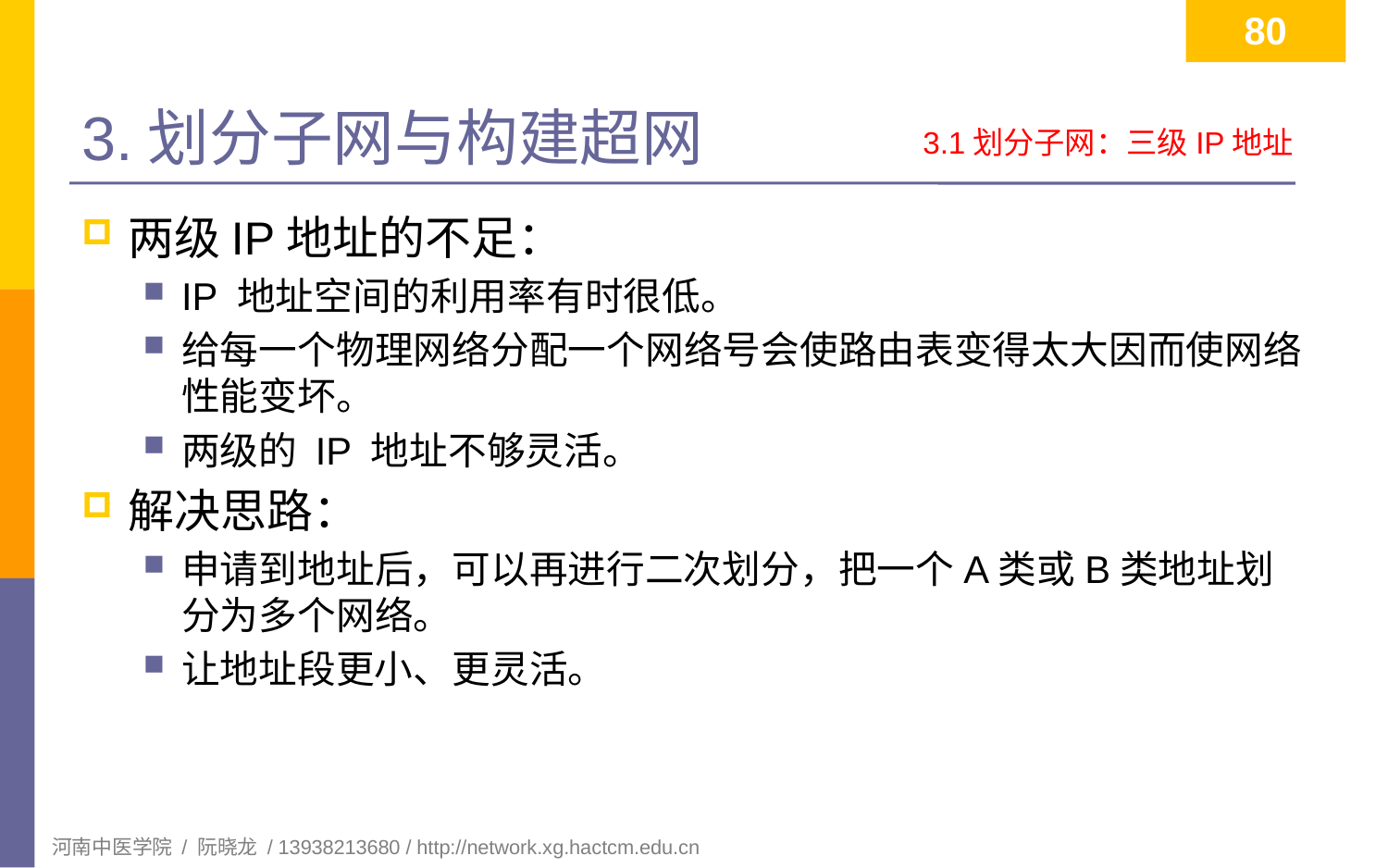

80
# 3.划分子网与构建超网
3.1划分子网：三级IP地址
两级IP地址的不足：
IP 地址空间的利用率有时很低。
给每一个物理网络分配一个网络号会使路由表变得太大因而使网络性能变坏。
两级的 IP 地址不够灵活。
解决思路：
申请到地址后，可以再进行二次划分，把一个A类或B类地址划分为多个网络。
让地址段更小、更灵活。